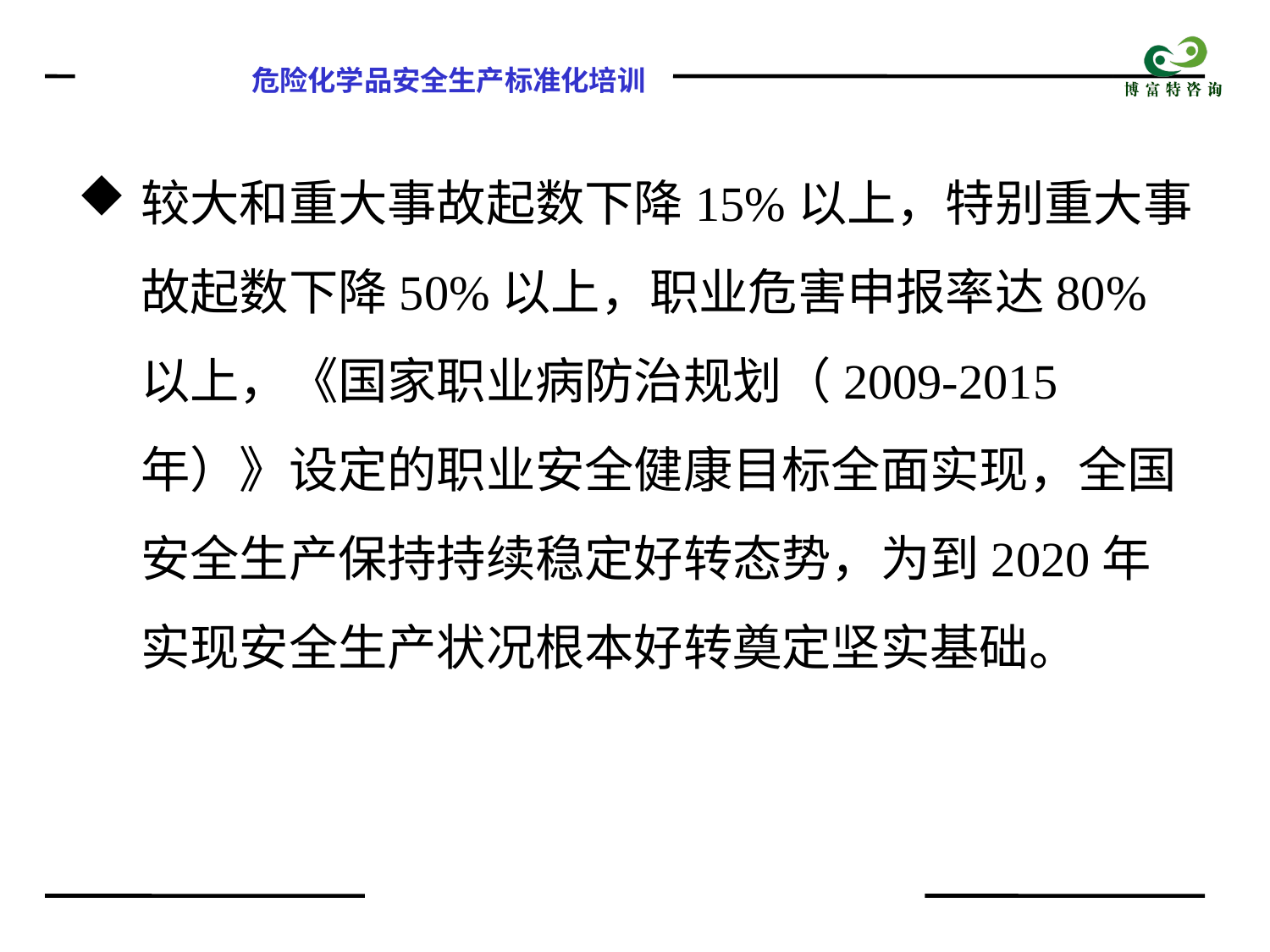

较大和重大事故起数下降15%以上，特别重大事故起数下降50%以上，职业危害申报率达80%以上，《国家职业病防治规划（2009-2015年）》设定的职业安全健康目标全面实现，全国安全生产保持持续稳定好转态势，为到2020年实现安全生产状况根本好转奠定坚实基础。